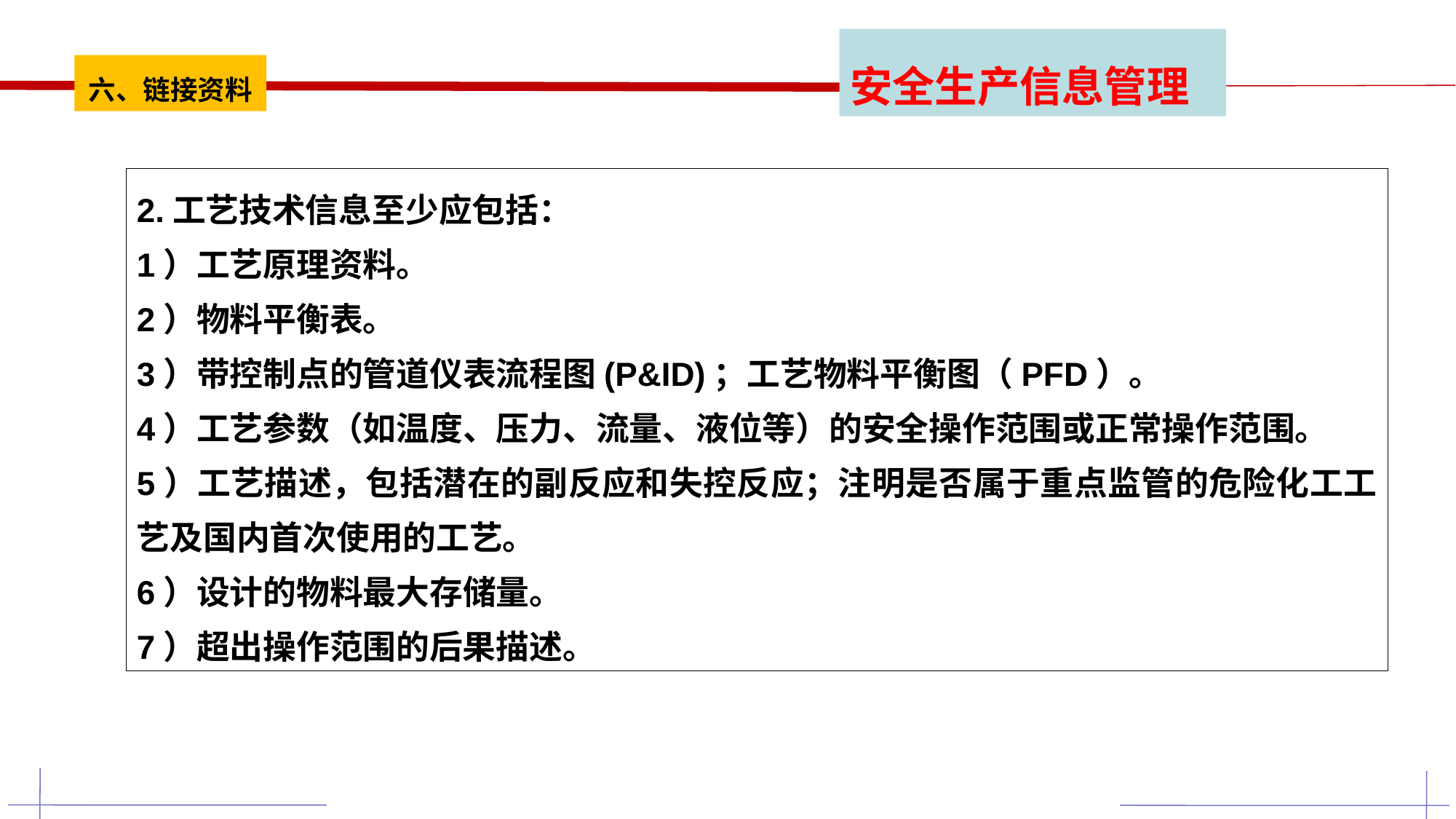

安全生产信息管理
六、链接资料
2.工艺技术信息至少应包括：
1）工艺原理资料。
2）物料平衡表。
3）带控制点的管道仪表流程图(P&ID)；工艺物料平衡图（PFD）。
4）工艺参数（如温度、压力、流量、液位等）的安全操作范围或正常操作范围。
5）工艺描述，包括潜在的副反应和失控反应；注明是否属于重点监管的危险化工工艺及国内首次使用的工艺。
6）设计的物料最大存储量。
7）超出操作范围的后果描述。